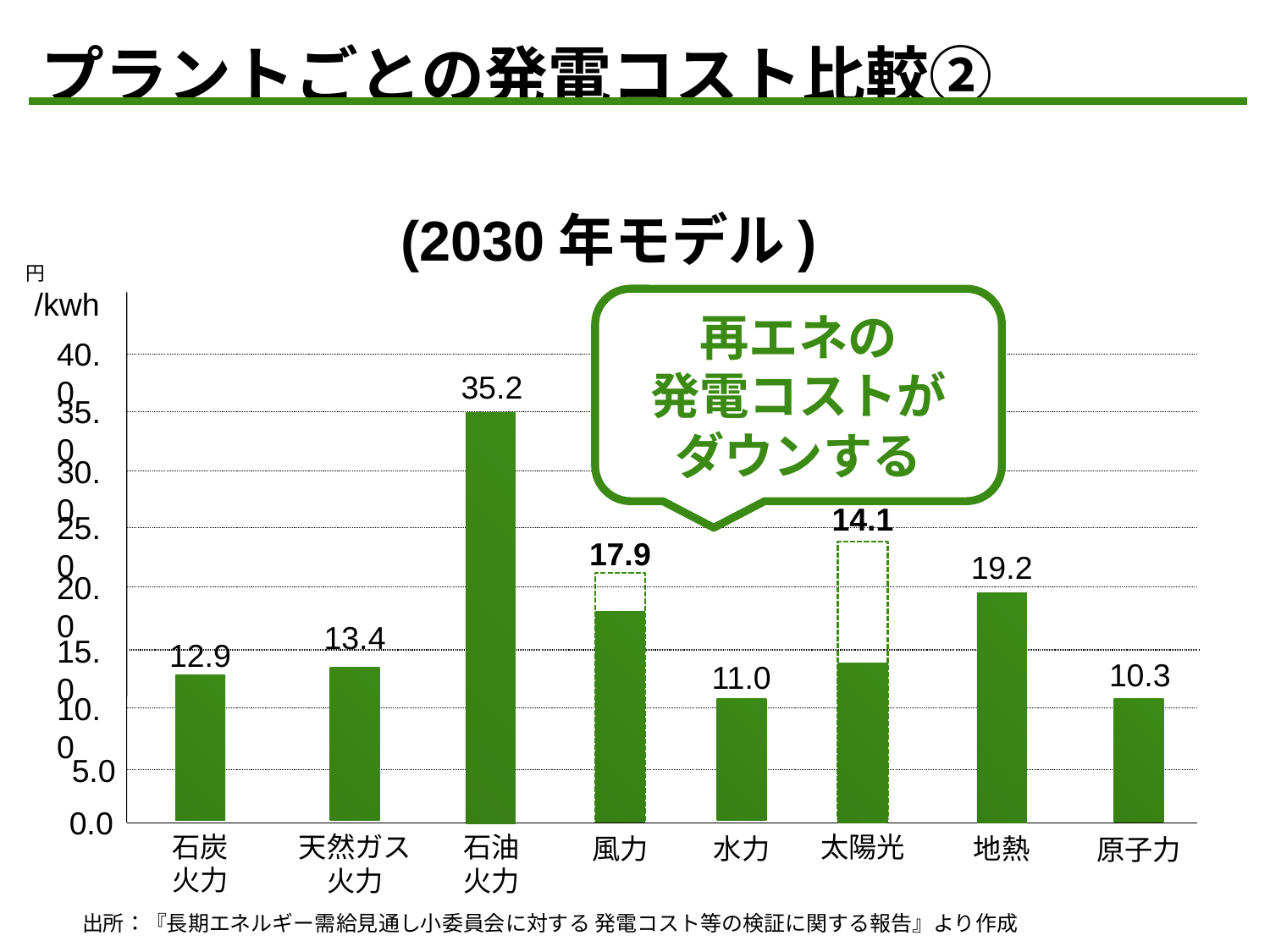

プラントごとの発電コスト比較②
(2030年モデル)
円
 /kwh
再エネの
発電コストが
ダウンする
40.0
35.2
35.0

30.0
14.1
25.0
17.9

19.2
20.0

13.4
15.0
12.9
10.3
11.0

10.0

5.0
0.0
石炭火力
天然ガス
火力
石油火力
太陽光
風力
水力
地熱
原子力
出所：『長期エネルギー需給見通し小委員会に対する 発電コスト等の検証に関する報告』より作成